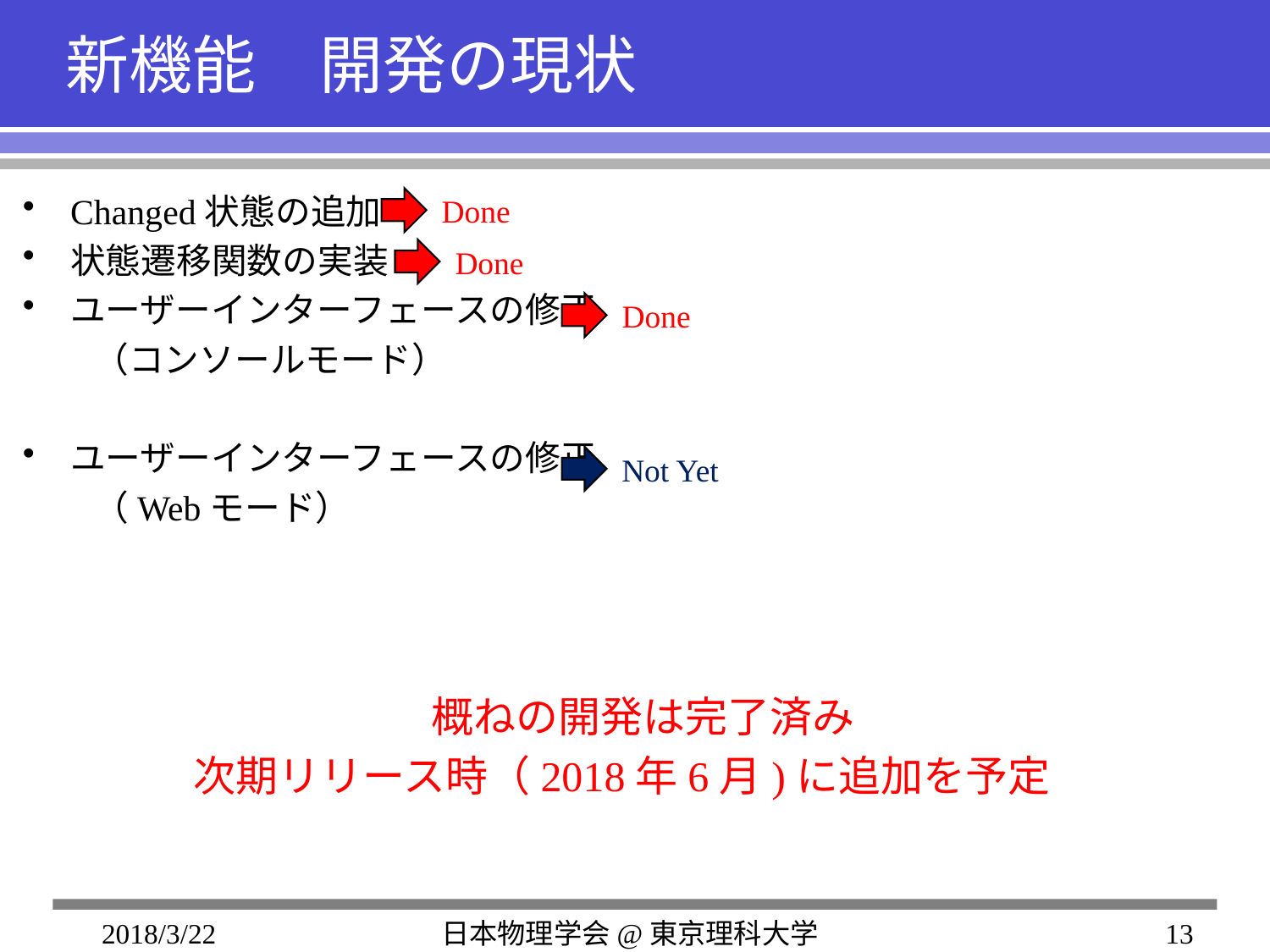

# 新機能　開発の現状
Changed状態の追加
状態遷移関数の実装
ユーザーインターフェースの修正
　　（コンソールモード）

ユーザーインターフェースの修正
　　（Webモード）
Done

Done

Done

Not Yet

　概ねの開発は完了済み
次期リリース時（2018年6月)に追加を予定

2018/3/22
日本物理学会@東京理科大学
13